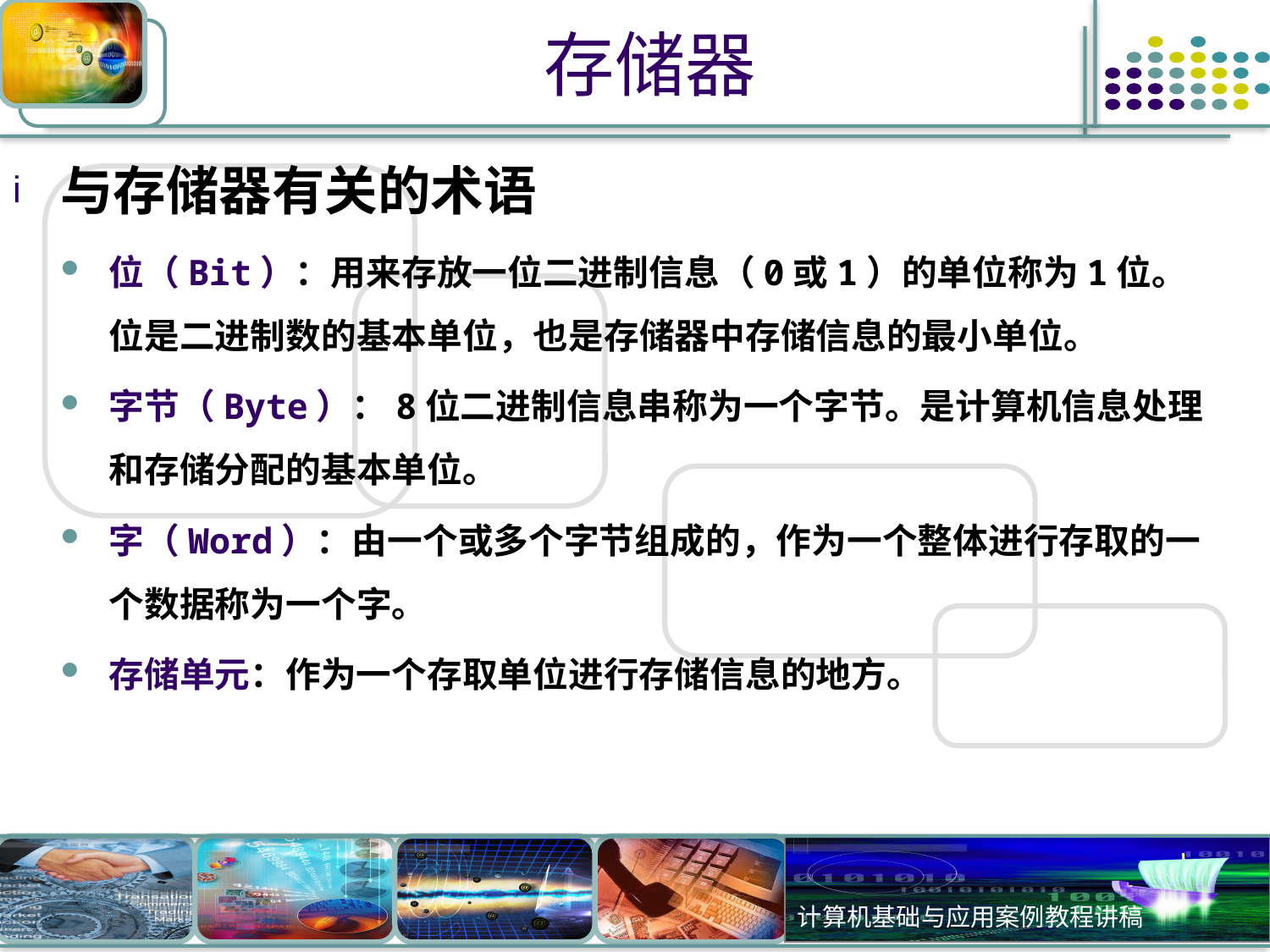

# 存储器
与存储器有关的术语
位（Bit）：用来存放一位二进制信息（0或1）的单位称为1位。位是二进制数的基本单位，也是存储器中存储信息的最小单位。
字节（Byte）：8位二进制信息串称为一个字节。是计算机信息处理和存储分配的基本单位。
字（Word）：由一个或多个字节组成的，作为一个整体进行存取的一个数据称为一个字。
存储单元：作为一个存取单位进行存储信息的地方。